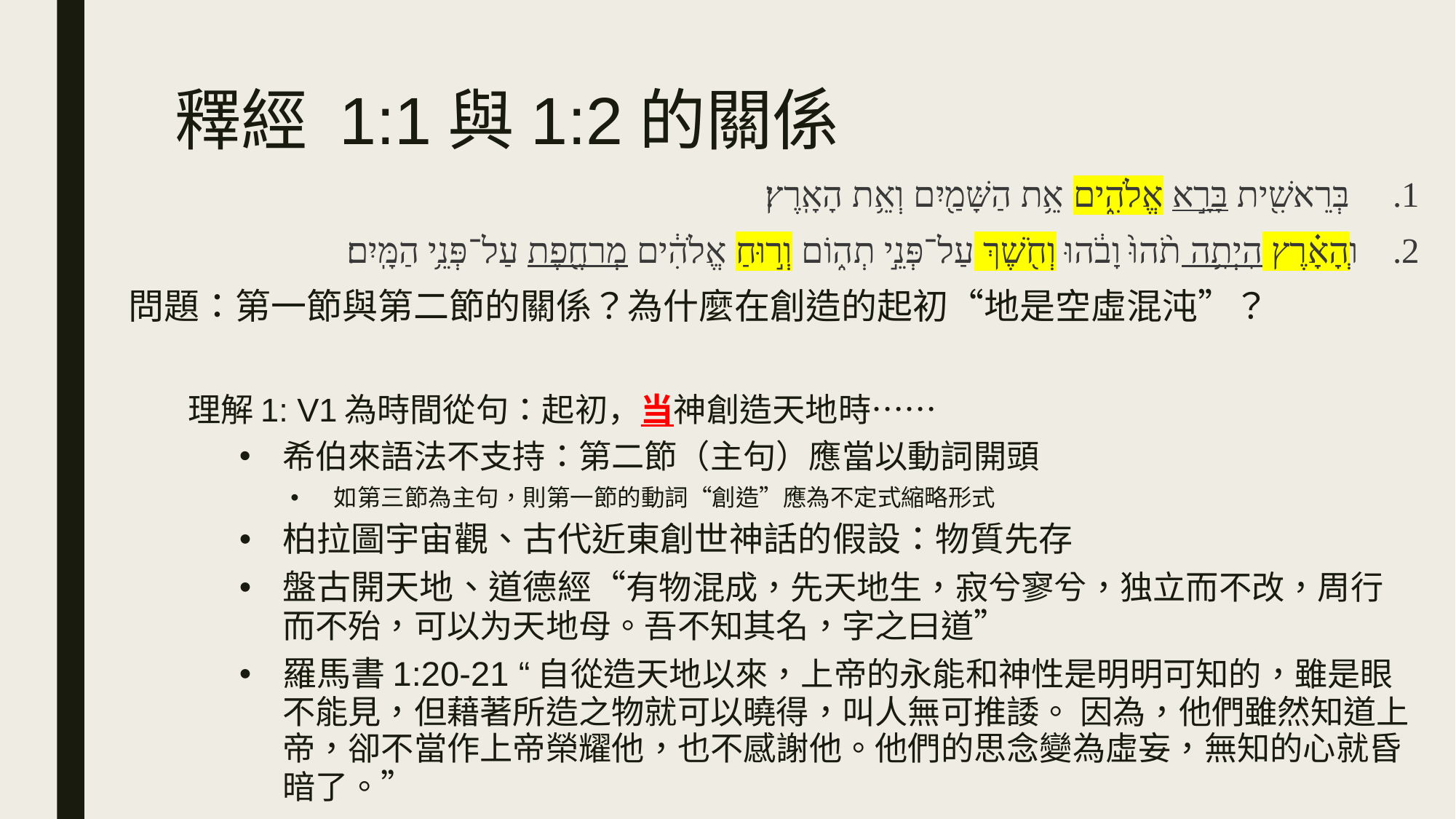

# 釋經 1:1與1:2的關係
 בְּרֵאשִׁ֖ית בָּרָ֣א אֱלֹהִ֑ים אֵ֥ת הַשָּׁמַ֖יִם וְאֵ֥ת הָאָֽרֶץ׃
וְהָאָ֗רֶץ הָיְתָ֥ה תֹ֨הוּ֙ וָבֹ֔הוּ וְחֹ֖שֶׁךְ עַל־פְּנֵ֣י תְה֑וֹם וְר֣וּחַ אֱלֹהִ֔ים מְרַחֶ֖פֶת עַל־פְּנֵ֥י הַמָּֽיִם׃
問題：第一節與第二節的關係？為什麼在創造的起初“地是空虛混沌”？

理解1: V1為時間從句：起初，当神創造天地時……
希伯來語法不支持：第二節（主句）應當以動詞開頭
如第三節為主句，則第一節的動詞“創造”應為不定式縮略形式
柏拉圖宇宙觀、古代近東創世神話的假設：物質先存
盤古開天地、道德經“有物混成，先天地生，寂兮寥兮，独立而不改，周行而不殆，可以为天地母。吾不知其名，字之曰道”
羅馬書1:20-21 “自從造天地以來，上帝的永能和神性是明明可知的，雖是眼不能見，但藉著所造之物就可以曉得，叫人無可推諉。 因為，他們雖然知道上帝，卻不當作上帝榮耀他，也不感謝他。他們的思念變為虛妄，無知的心就昏暗了。”